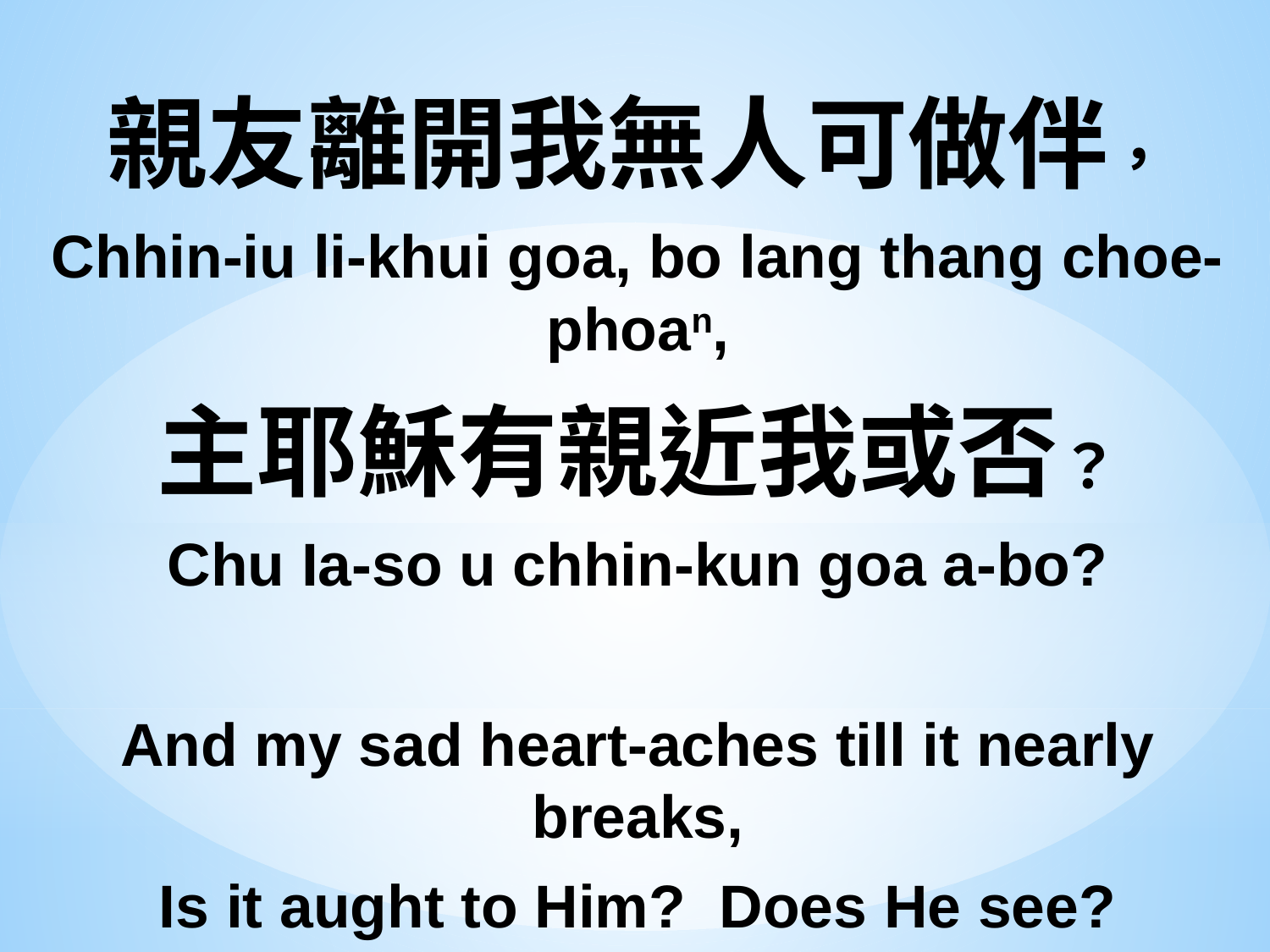

親友離開我無人可做伴，
Chhin-iu li-khui goa, bo lang thang choe-phoan,
主耶穌有親近我或否？
Chu Ia-so u chhin-kun goa a-bo?

And my sad heart-aches till it nearly breaks,
Is it aught to Him?  Does He see?